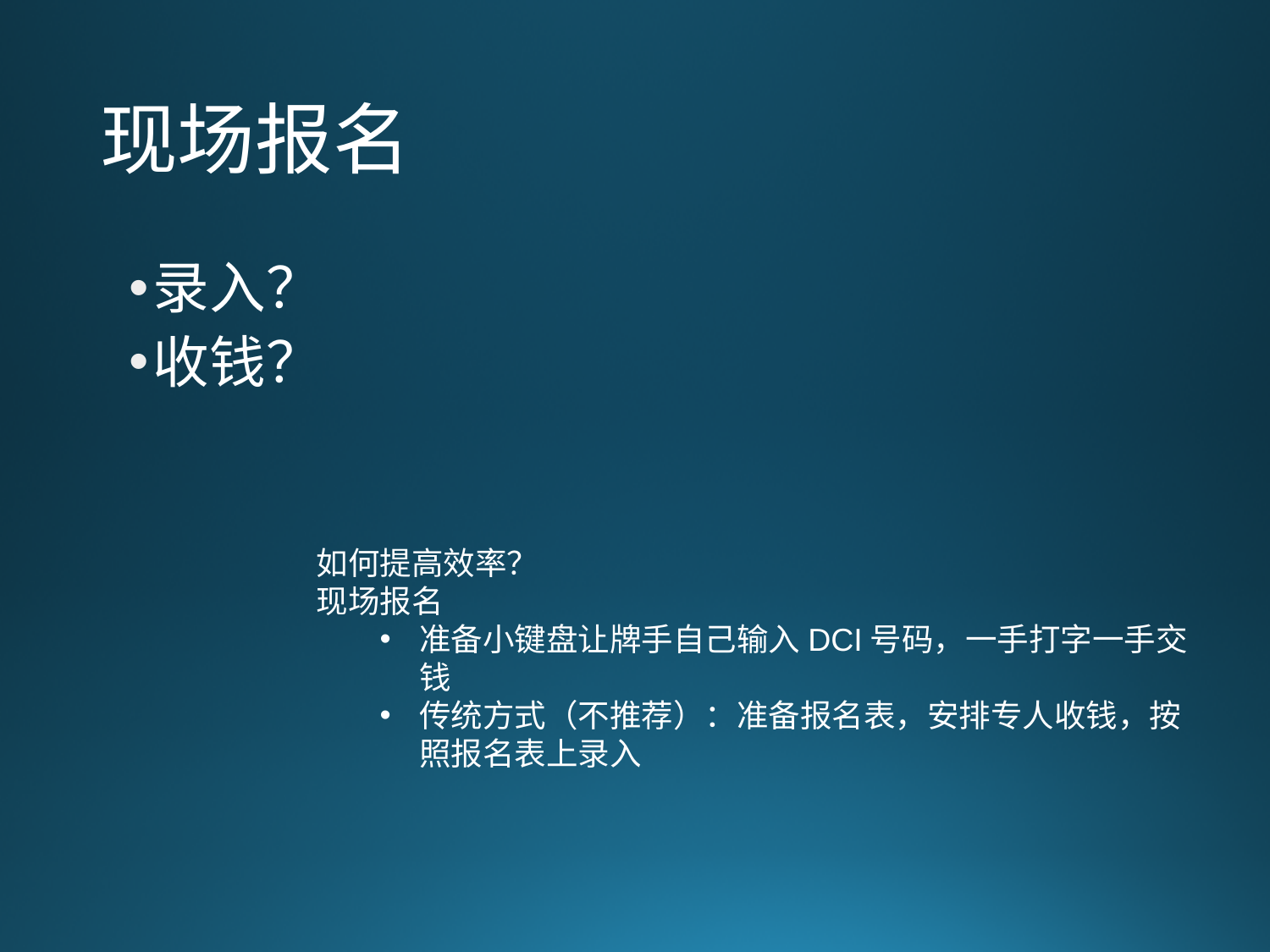

# 现场报名
录入？
收钱？
如何提高效率？
现场报名
准备小键盘让牌手自己输入DCI号码，一手打字一手交钱
传统方式（不推荐）：准备报名表，安排专人收钱，按照报名表上录入